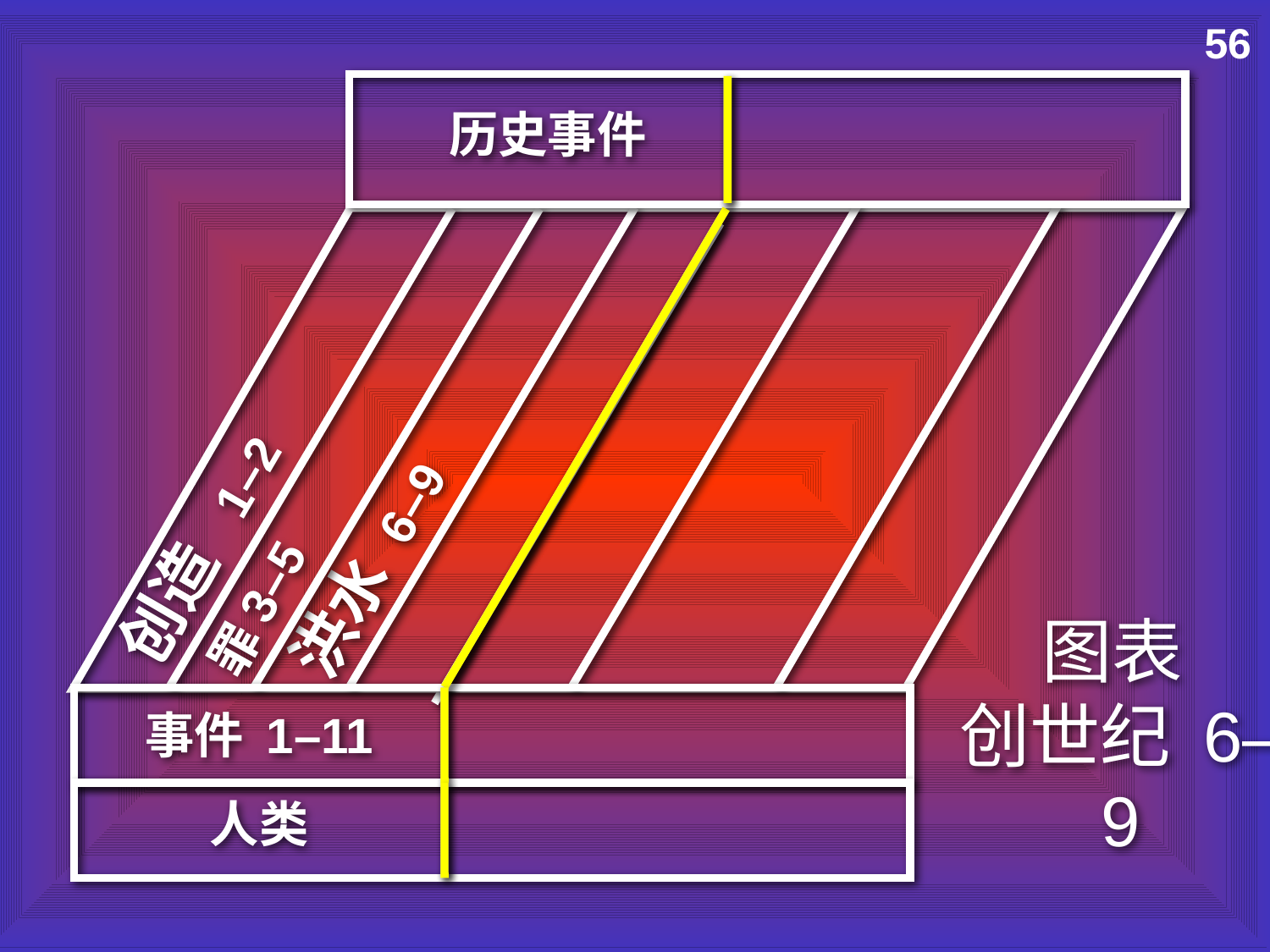

56

历史事件

 创造  1–2
洪水 6–9
罪3–5
图表
创世纪 6–9

事件 1–11

人类